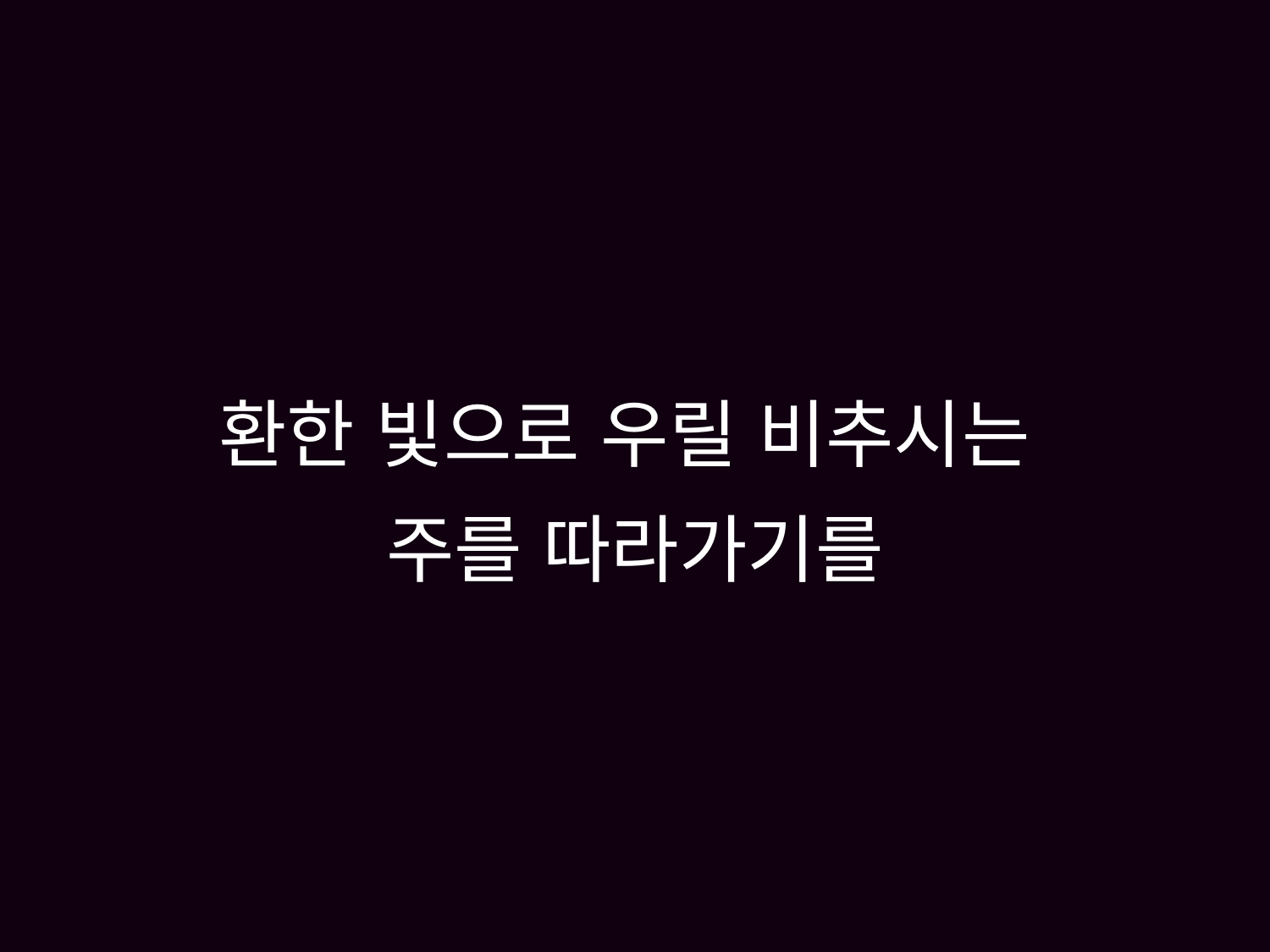

# 환한 빛으로 우릴 비추시는 주를 따라가기를